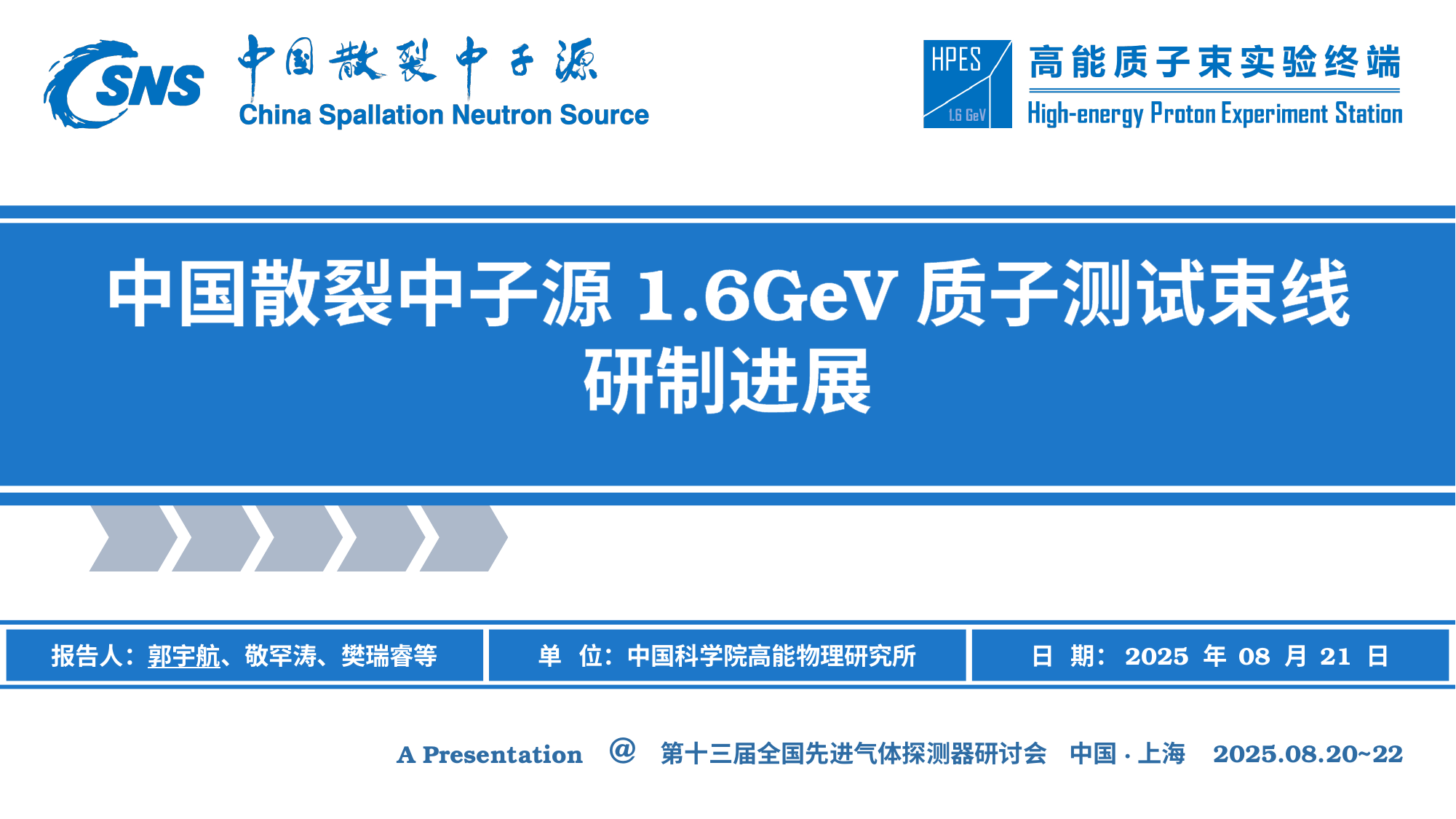

# 中国散裂中子源1.6GeV质子测试束线 研制进展

报告人：郭宇航、敬罕涛、樊瑞睿等
单   位：中国科学院高能物理研究所
日   期：2025 年 08 月 21 日

A Presentation   @
第十三届全国先进气体探测器研讨会    中国·上海    2025.08.20~22